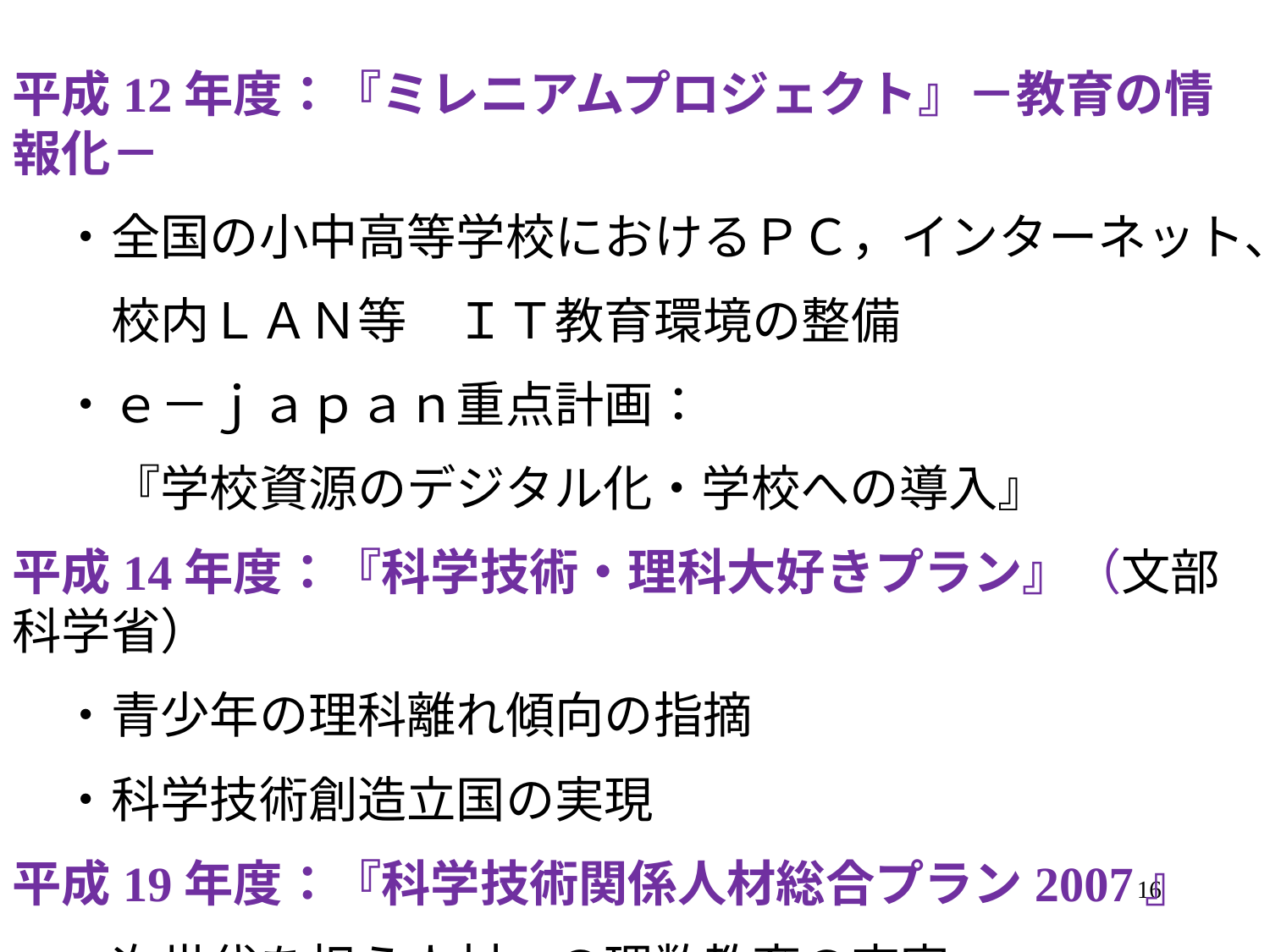

平成12年度：『ミレニアムプロジェクト』－教育の情報化－
　・全国の小中高等学校におけるＰＣ，インターネット、
　　校内ＬＡＮ等　ＩＴ教育環境の整備
　・ｅ－ｊａｐａｎ重点計画：
　　『学校資源のデジタル化・学校への導入』
平成14年度：『科学技術・理科大好きプラン』（文部科学省）
　・青少年の理科離れ傾向の指摘
　・科学技術創造立国の実現
平成19年度：『科学技術関係人材総合プラン2007』
　・次世代を担う人材への理数教育の充実
16